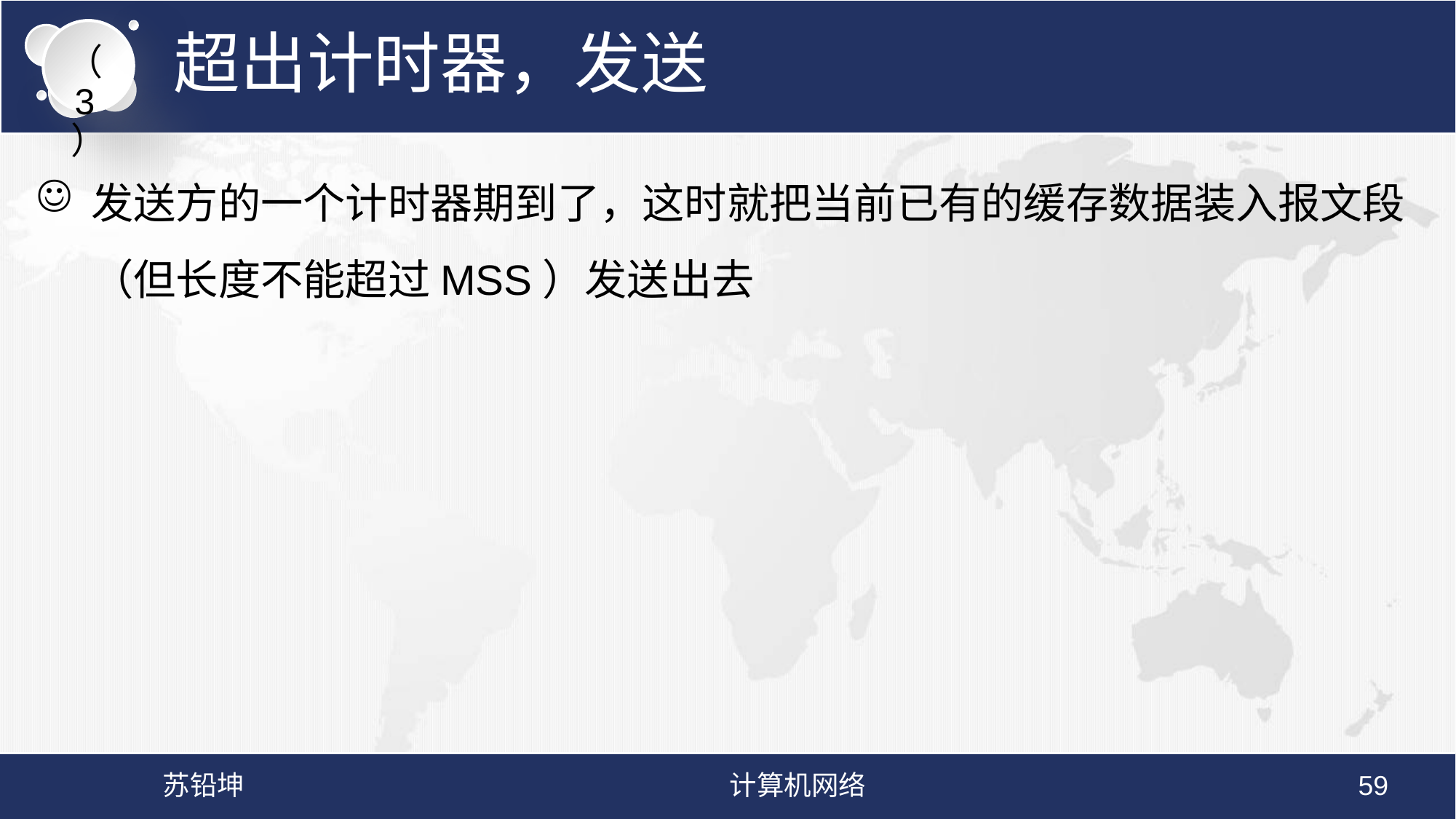

# 超出计时器，发送
（3）
发送方的一个计时器期到了，这时就把当前已有的缓存数据装入报文段（但长度不能超过MSS）发送出去
苏铅坤
计算机网络
59